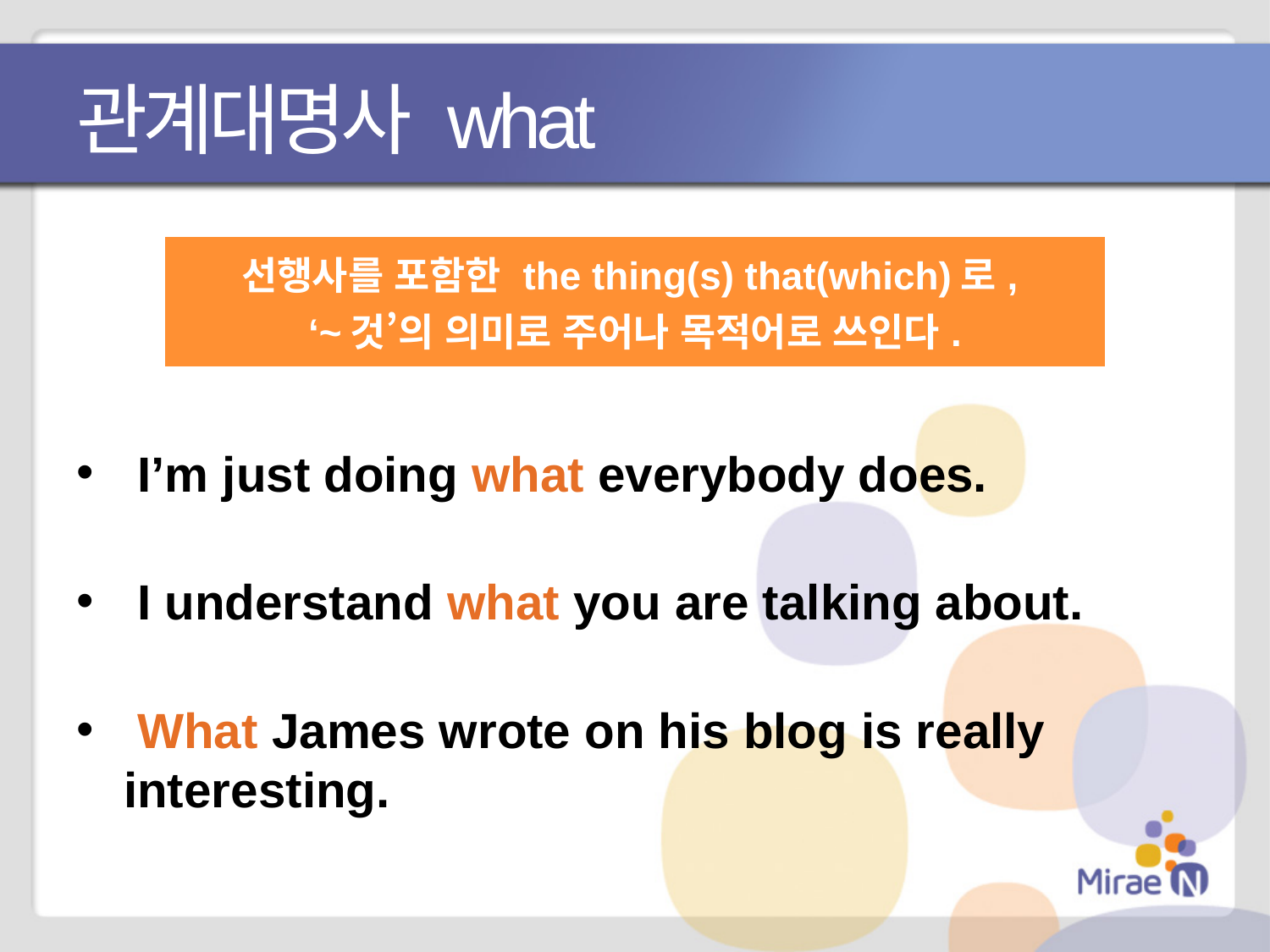

# 관계대명사 what
| 선행사를 포함한 the thing(s) that(which)로, ‘~것’의 의미로 주어나 목적어로 쓰인다. |
| --- |
 I’m just doing what everybody does.

 I understand what you are talking about.

 What James wrote on his blog is really interesting.